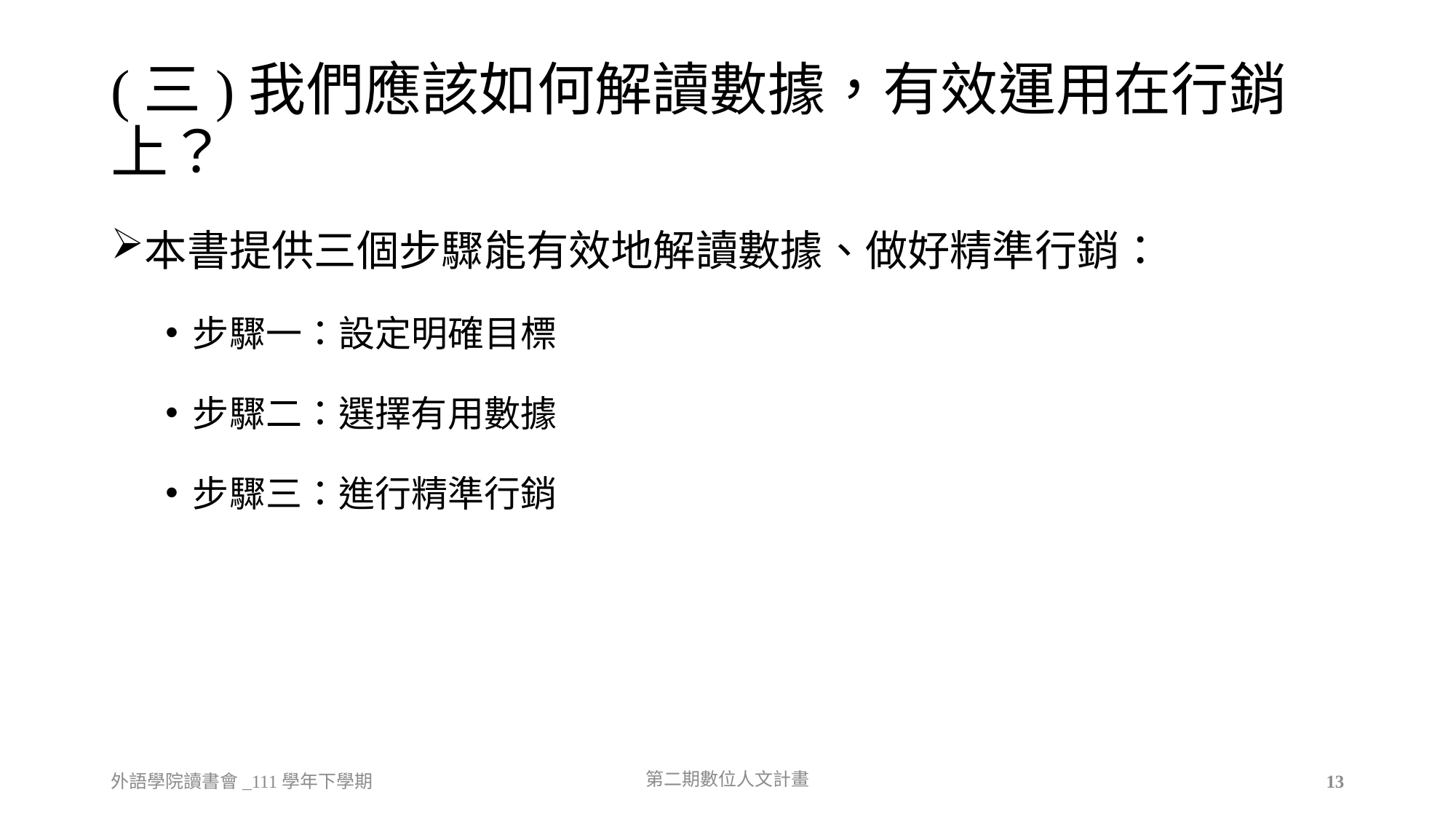

# (三)我們應該如何解讀數據，有效運用在行銷上？
本書提供三個步驟能有效地解讀數據、做好精準行銷：
步驟一：設定明確目標
步驟二：選擇有用數據
步驟三：進行精準行銷
外語學院讀書會_111學年下學期
第二期數位人文計畫
13